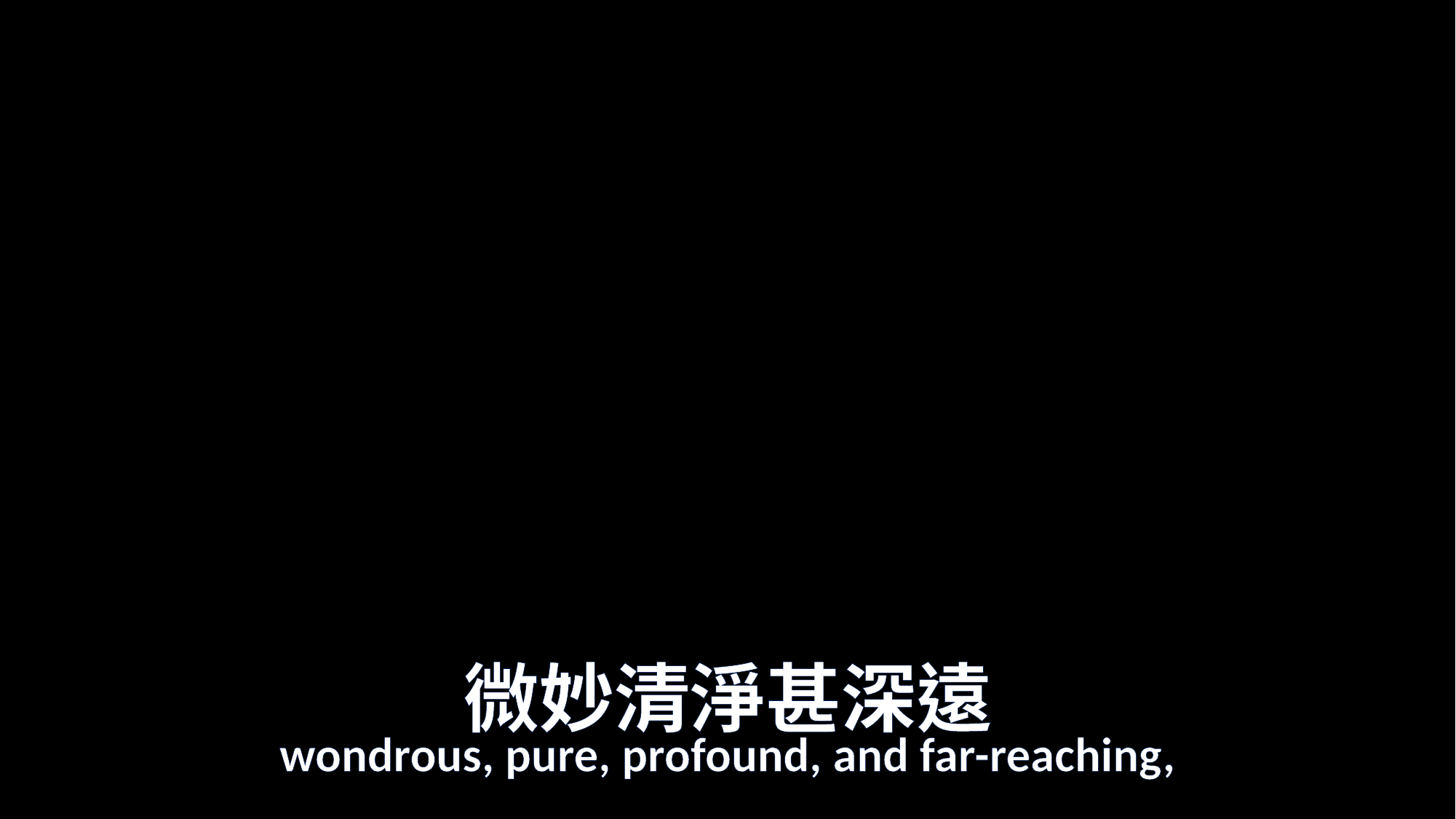

# 微妙清淨甚深遠
wondrous, pure, profound, and far-reaching,